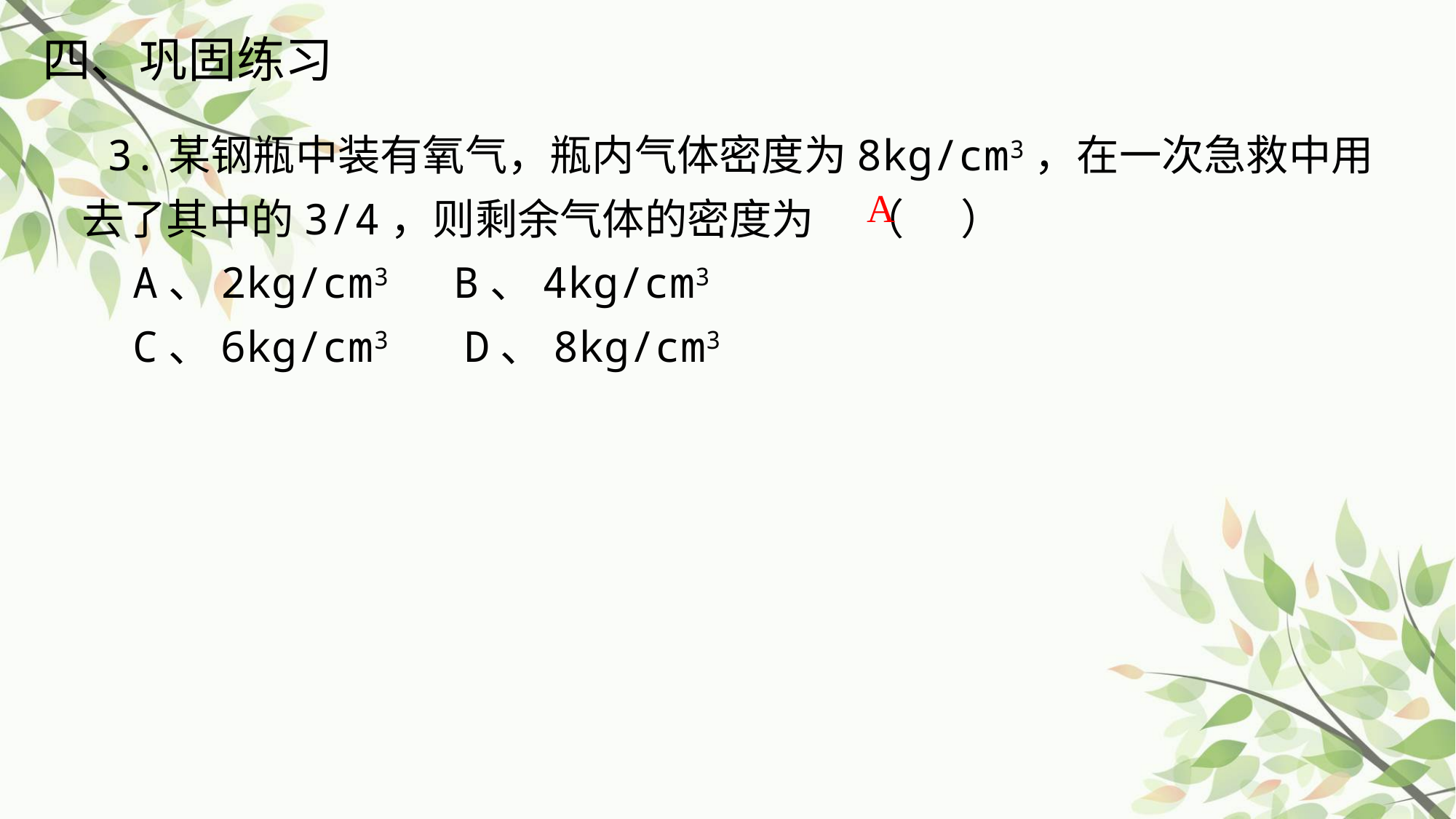

四、巩固练习
 3.某钢瓶中装有氧气，瓶内气体密度为8kg/cm3，在一次急救中用去了其中的3/4，则剩余气体的密度为     （      ）
  A、2kg/cm3   B、4kg/cm3
  C、6kg/cm3   D、8kg/cm3

A